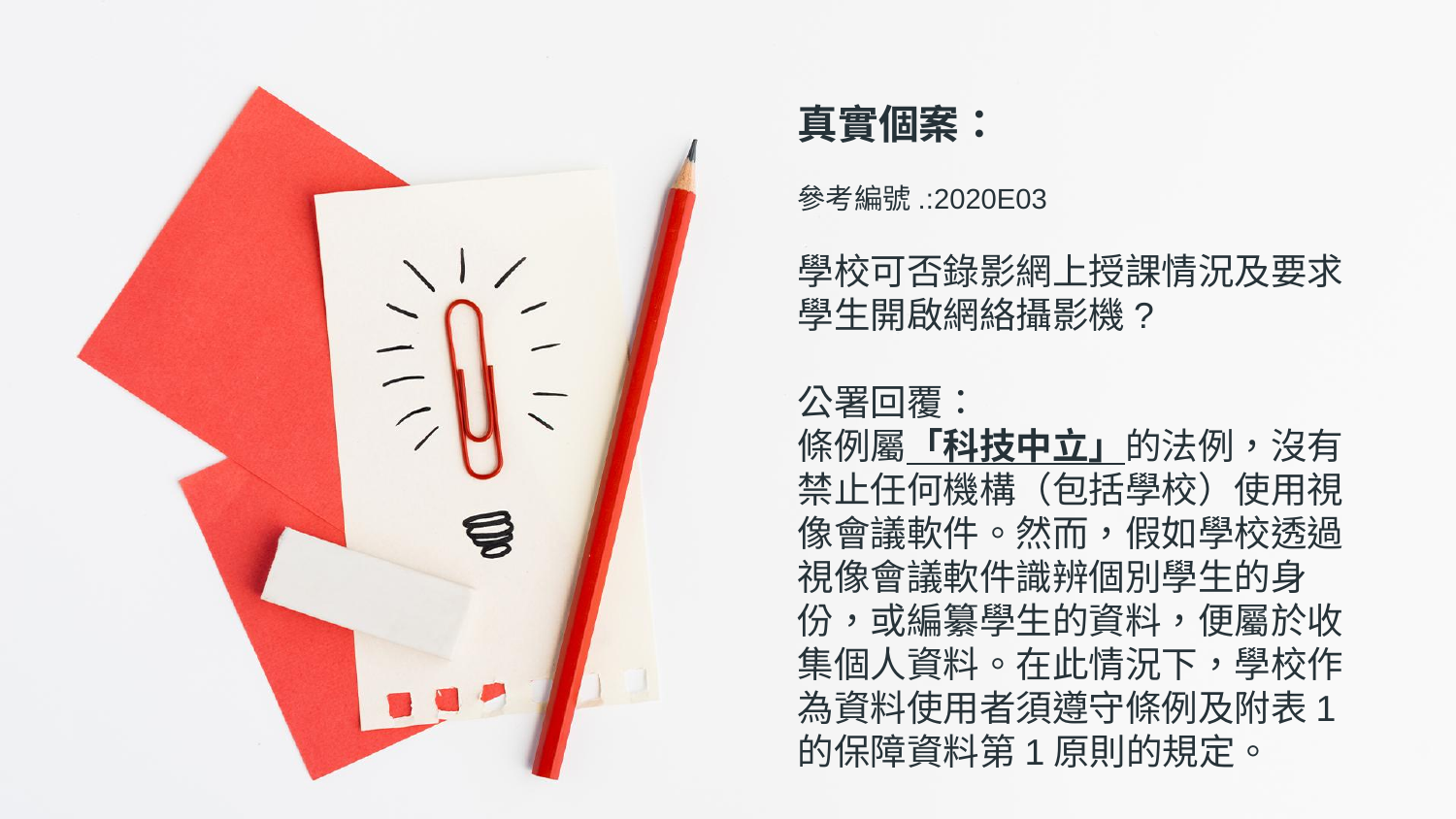

# 真實個案： 參考編號.:2020E03 學校可否錄影網上授課情況及要求學生開啟網絡攝影機? 公署回覆： 條例屬「科技中立」的法例，沒有禁止任何機構（包括學校）使用視像會議軟件。然而，假如學校透過視像會議軟件識辨個別學生的身份，或編纂學生的資料，便屬於收集個人資料。在此情況下，學校作為資料使用者須遵守條例及附表1的保障資料第1原則的規定。